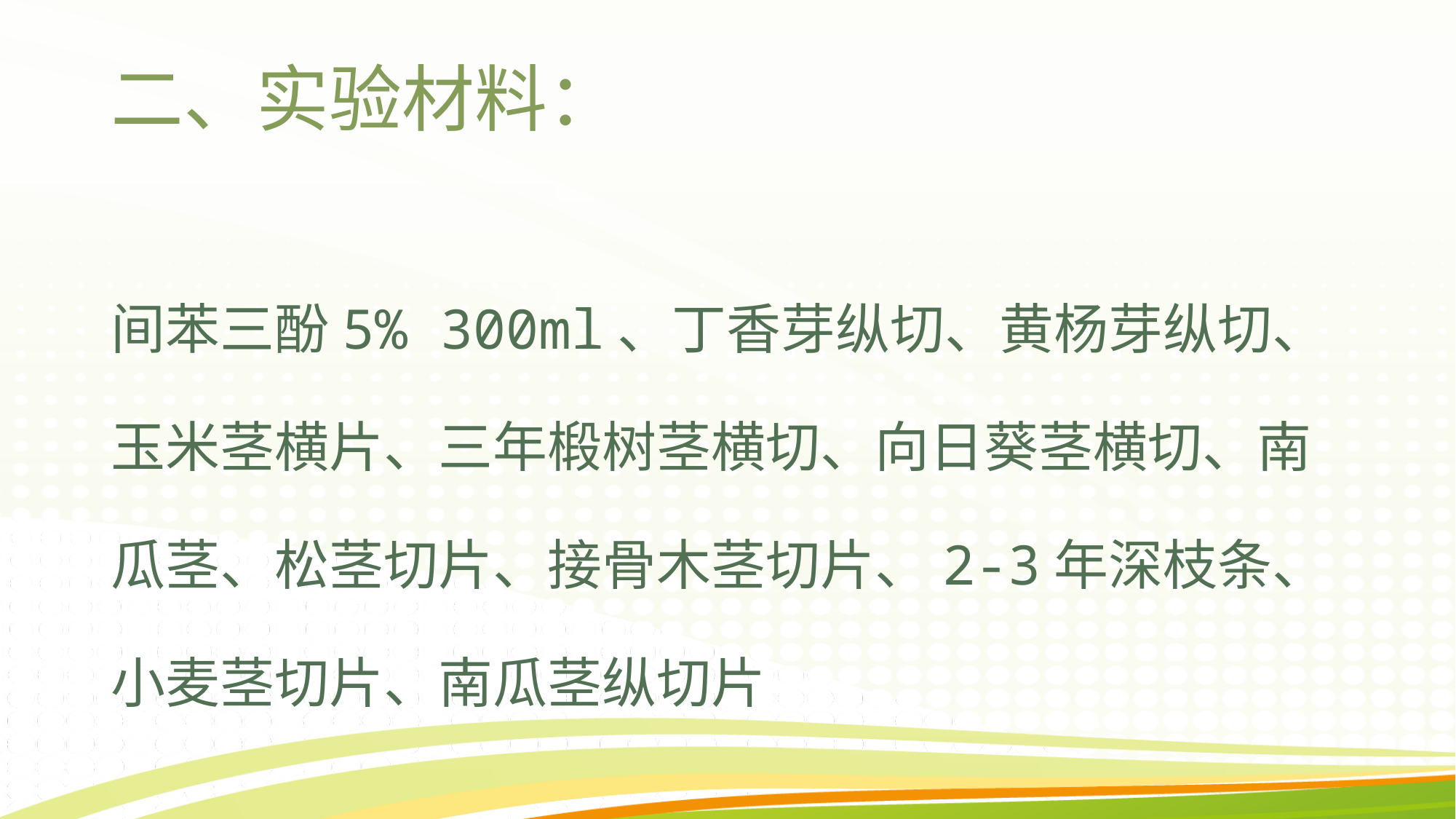

# 二、实验材料：

间苯三酚5% 300ml、丁香芽纵切、黄杨芽纵切、玉米茎横片、三年椴树茎横切、向日葵茎横切、南瓜茎、松茎切片、接骨木茎切片、2-3年深枝条、小麦茎切片、南瓜茎纵切片